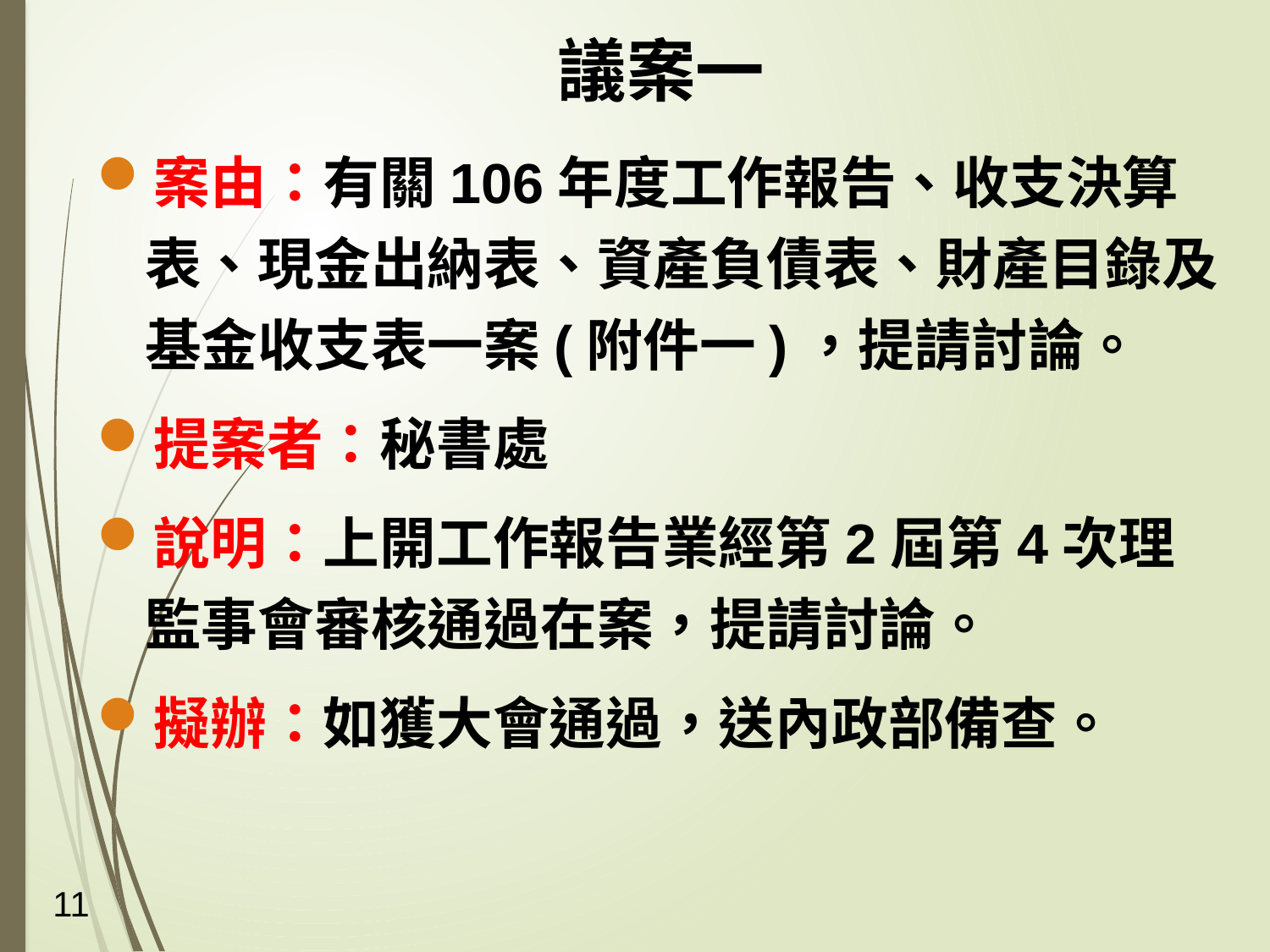

# 議案一
案由：有關106年度工作報告、收支決算表、現金出納表、資產負債表、財產目錄及基金收支表一案(附件一)，提請討論。
提案者：秘書處
說明：上開工作報告業經第2屆第4次理監事會審核通過在案，提請討論。
擬辦：如獲大會通過，送內政部備查。
11